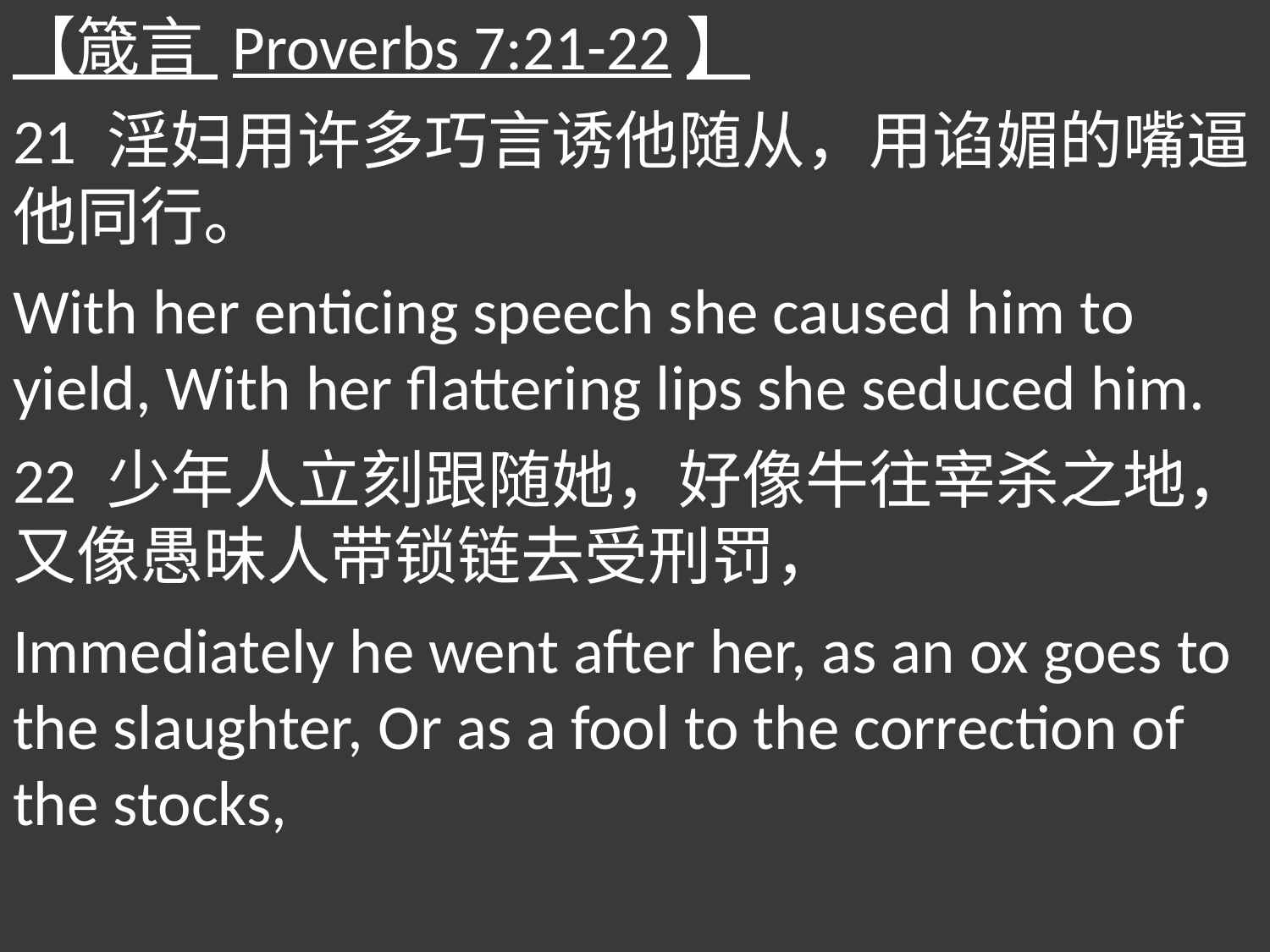

【箴言 Proverbs 7:21-22】
21 淫妇用许多巧言诱他随从，用谄媚的嘴逼他同行。
With her enticing speech she caused him to yield, With her flattering lips she seduced him.
22 少年人立刻跟随她，好像牛往宰杀之地，又像愚昧人带锁链去受刑罚，
Immediately he went after her, as an ox goes to the slaughter, Or as a fool to the correction of the stocks,